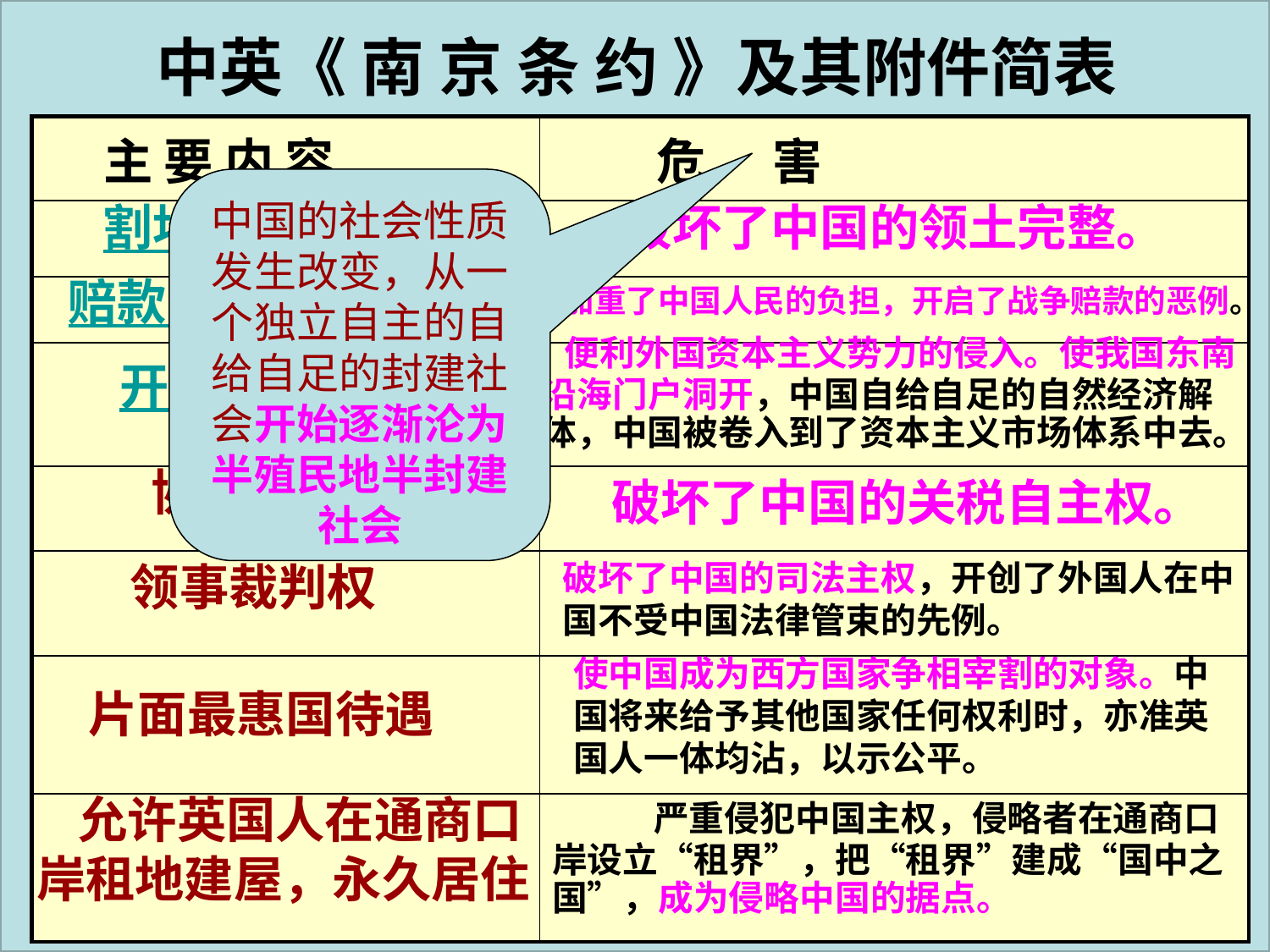

中英《 南 京 条 约 》及其附件简表
| 主 要 内 容 | 危 害 |
| --- | --- |
|  |  |
|  |  |
|  |  |
|  |  |
|  |  |
|  |  |
|  |  |
中国的社会性质发生改变，从一个独立自主的自给自足的封建社会开始逐渐沦为半殖民地半封建社会

割地：香港岛
破坏了中国的领土完整。
赔款：2100万银元
加重了中国人民的负担，开启了战争赔款的恶例。
 便利外国资本主义势力的侵入。使我国东南沿海门户洞开，中国自给自足的自然经济解体，中国被卷入到了资本主义市场体系中去。

开放五口通商
协定关税
        破坏了中国的关税自主权。
领事裁判权
破坏了中国的司法主权，开创了外国人在中国不受中国法律管束的先例。
使中国成为西方国家争相宰割的对象。中国将来给予其他国家任何权利时，亦准英国人一体均沾，以示公平。
片面最惠国待遇
  允许英国人在通商口
岸租地建屋，永久居住
        严重侵犯中国主权，侵略者在通商口岸设立“租界”，把“租界”建成“国中之国”，成为侵略中国的据点。